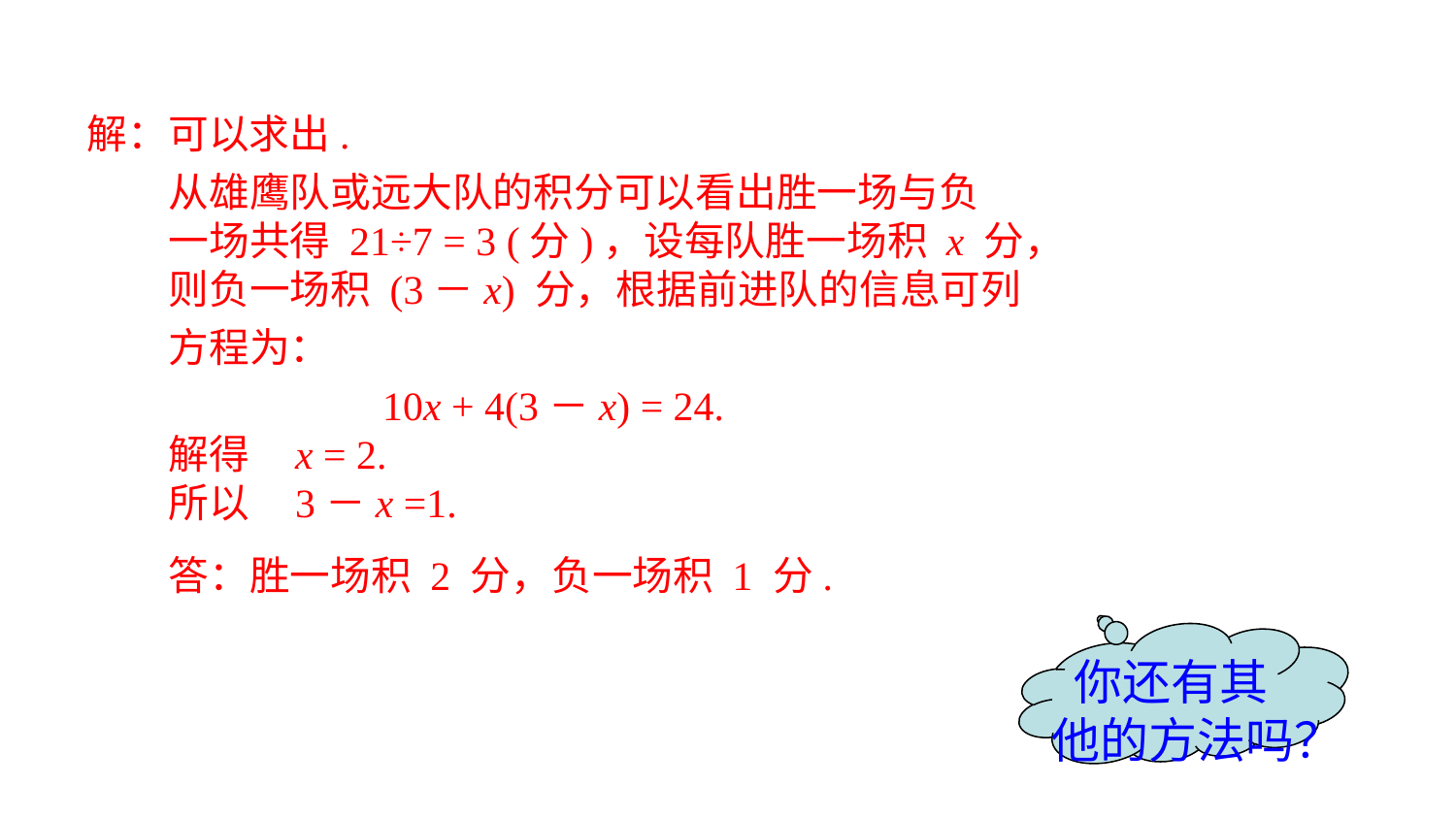

解：可以求出.
        从雄鹰队或远大队的积分可以看出胜一场与负
        一场共得 21÷7 = 3 (分)，设每队胜一场积 x 分，
        则负一场积 (3－x) 分，根据前进队的信息可列
        方程为：
                             10x + 4(3－x) = 24.
        解得    x = 2.
        所以    3－x =1.
        答：胜一场积 2 分，负一场积 1 分.

 你还有其
他的方法吗？